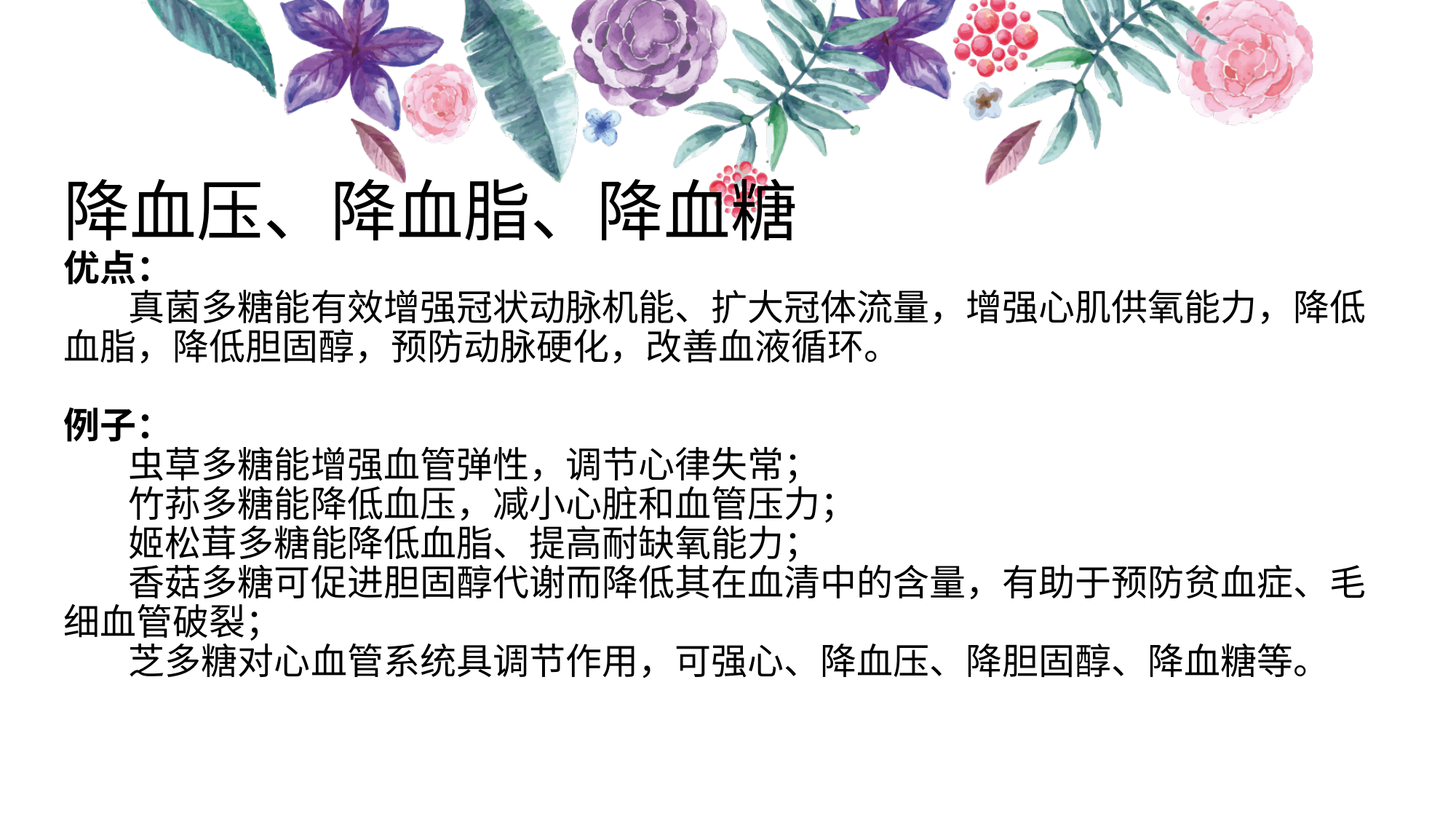

# 降血压、降血脂、降血糖 优点： 真菌多糖能有效增强冠状动脉机能、扩大冠体流量，增强心肌供氧能力，降低血脂，降低胆固醇，预防动脉硬化，改善血液循环。 例子： 虫草多糖能增强血管弹性，调节心律失常； 竹荪多糖能降低血压，减小心脏和血管压力； 姬松茸多糖能降低血脂、提高耐缺氧能力； 香菇多糖可促进胆固醇代谢而降低其在血清中的含量，有助于预防贫血症、毛细血管破裂； 芝多糖对心血管系统具调节作用，可强心、降血压、降胆固醇、降血糖等。